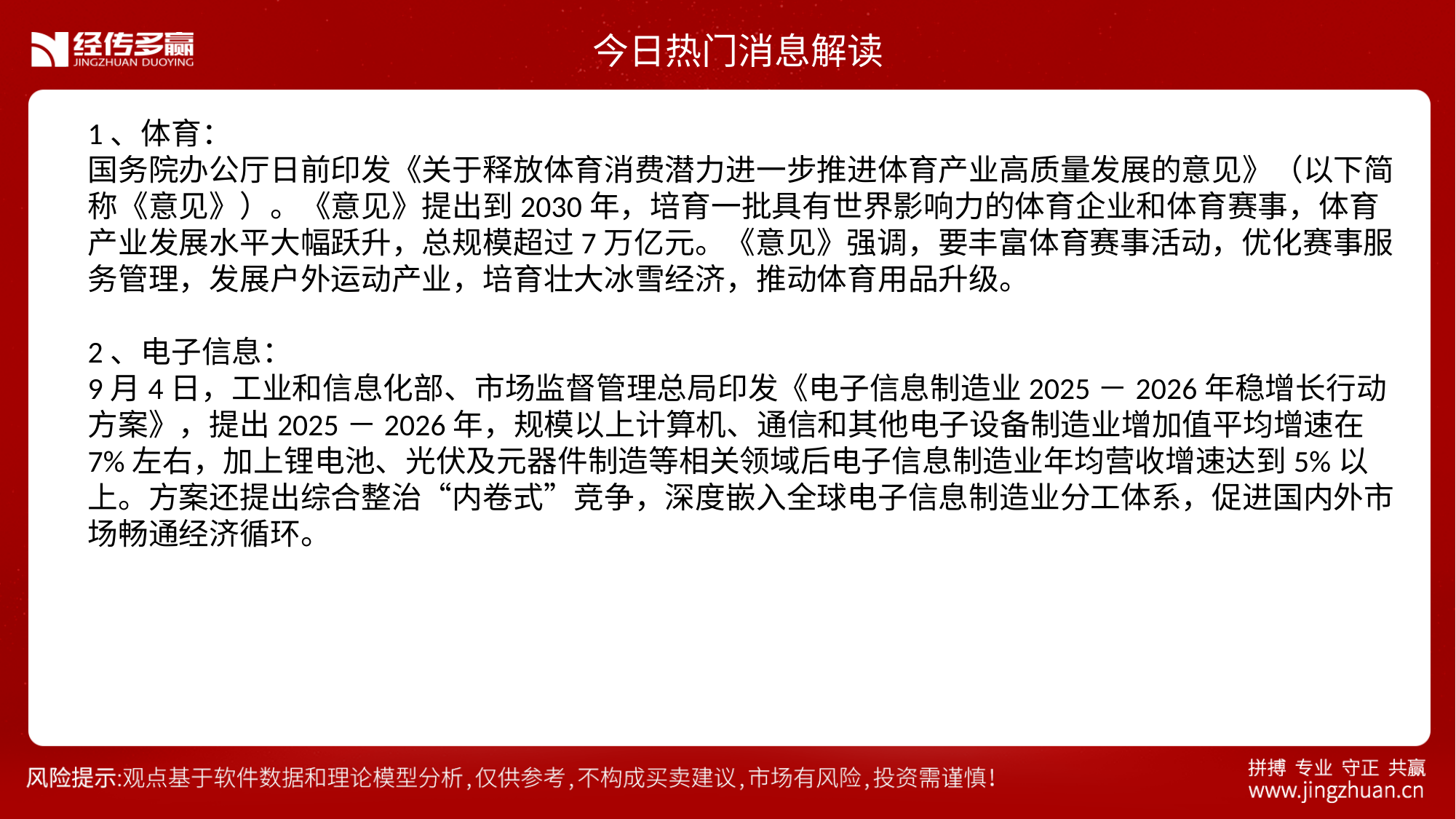

今日热门消息解读
1、体育：
国务院办公厅日前印发《关于释放体育消费潜力进一步推进体育产业高质量发展的意见》（以下简称《意见》）。《意见》提出到2030年，培育一批具有世界影响力的体育企业和体育赛事，体育产业发展水平大幅跃升，总规模超过7万亿元。《意见》强调，要丰富体育赛事活动，优化赛事服务管理，发展户外运动产业，培育壮大冰雪经济，推动体育用品升级。

2、电子信息：
9月4日，工业和信息化部、市场监督管理总局印发《电子信息制造业2025－2026年稳增长行动方案》，提出2025－2026年，规模以上计算机、通信和其他电子设备制造业增加值平均增速在7%左右，加上锂电池、光伏及元器件制造等相关领域后电子信息制造业年均营收增速达到5%以上。方案还提出综合整治“内卷式”竞争，深度嵌入全球电子信息制造业分工体系，促进国内外市场畅通经济循环。